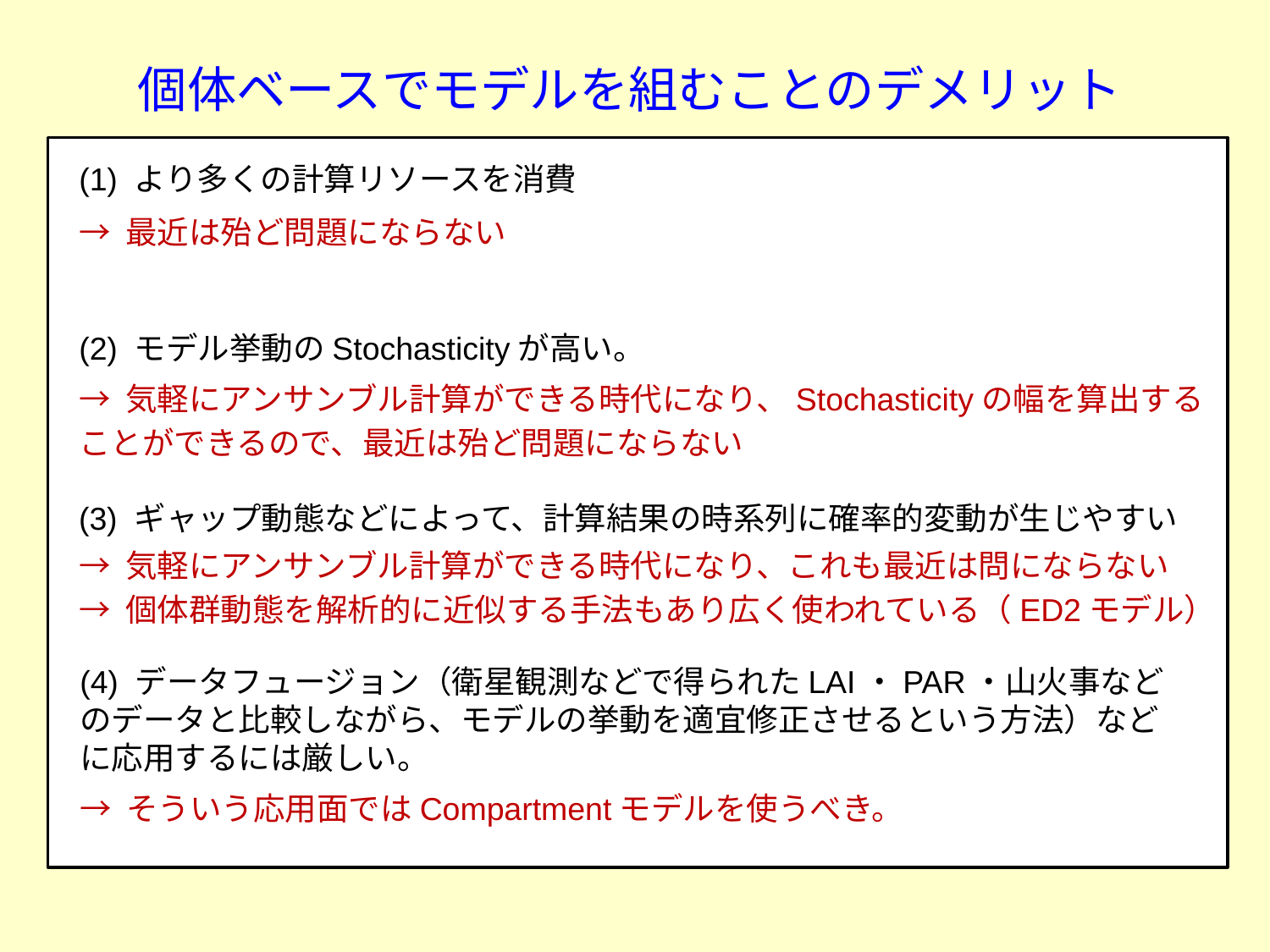

個体ベースでモデルを組むことのデメリット

(1) より多くの計算リソースを消費
→ 最近は殆ど問題にならない
(2) モデル挙動のStochasticityが高い。
→ 気軽にアンサンブル計算ができる時代になり、Stochasticityの幅を算出することができるので、最近は殆ど問題にならない
(3) ギャップ動態などによって、計算結果の時系列に確率的変動が生じやすい
→ 気軽にアンサンブル計算ができる時代になり、これも最近は問にならない
→ 個体群動態を解析的に近似する手法もあり広く使われている（ED2モデル）
(4) データフュージョン（衛星観測などで得られたLAI・PAR・山火事などのデータと比較しながら、モデルの挙動を適宜修正させるという方法）などに応用するには厳しい。
→ そういう応用面ではCompartmentモデルを使うべき。